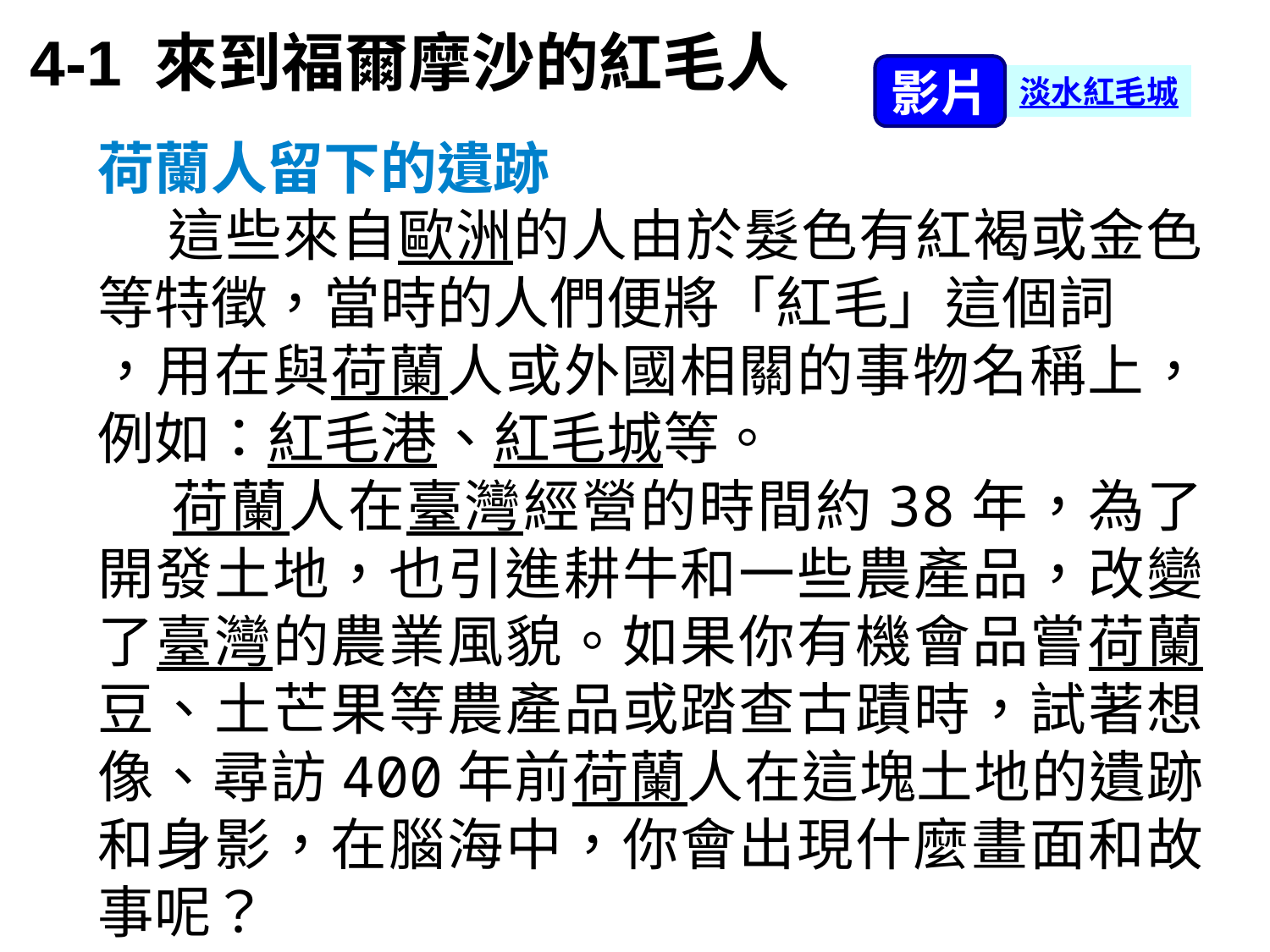

4-1 來到福爾摩沙的紅毛人
影片
淡水紅毛城
荷蘭人留下的遺跡
    這些來自歐洲的人由於髮色有紅褐或金色等特徵，當時的人們便將「紅毛」這個詞
，用在與荷蘭人或外國相關的事物名稱上，例如：紅毛港、紅毛城等。
    荷蘭人在臺灣經營的時間約38年，為了開發土地，也引進耕牛和一些農產品，改變了臺灣的農業風貌。如果你有機會品嘗荷蘭豆、土芒果等農產品或踏查古蹟時，試著想像、尋訪400年前荷蘭人在這塊土地的遺跡和身影，在腦海中，你會出現什麼畫面和故事呢？